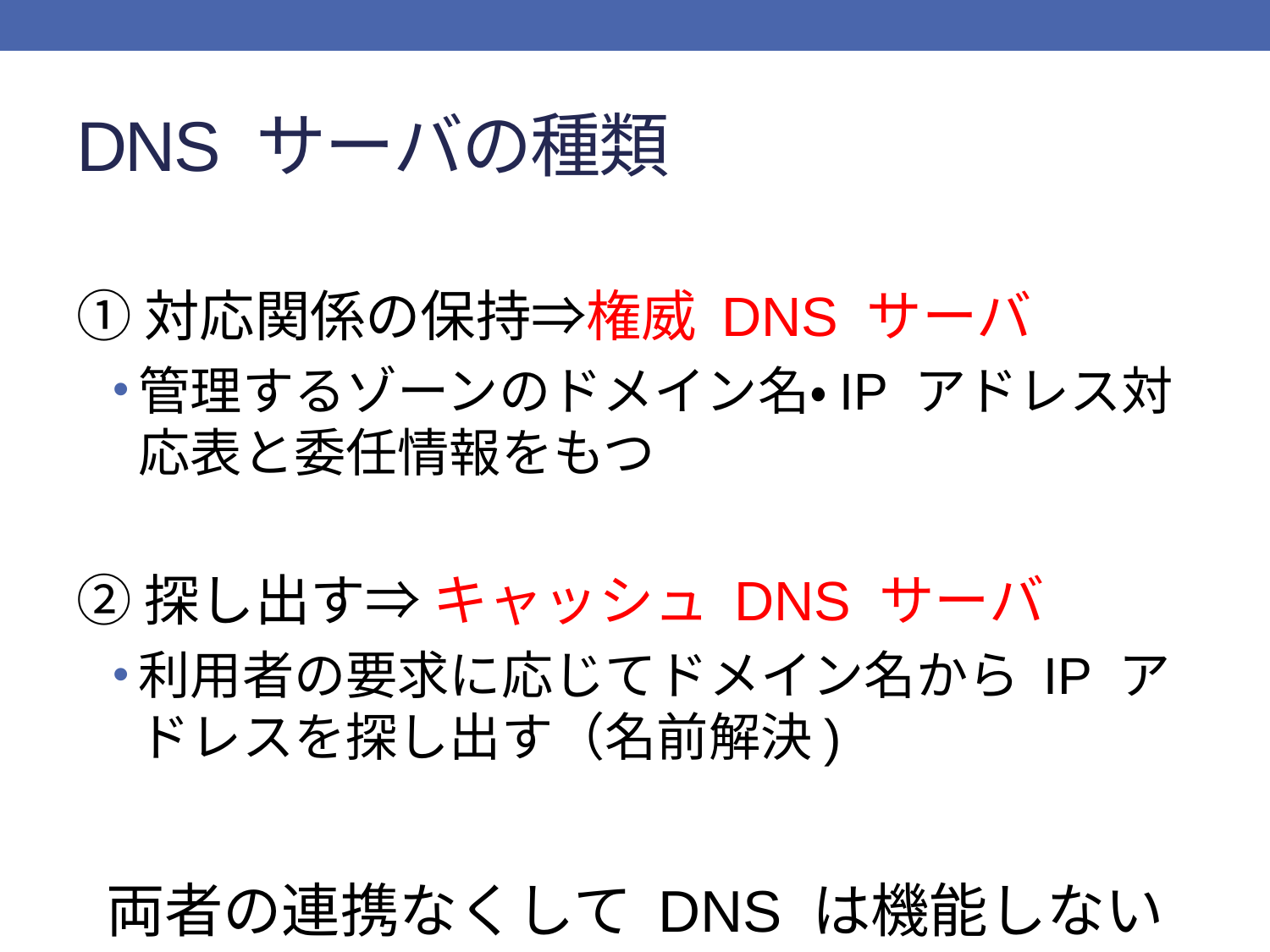

# DNS サーバの種類
①対応関係の保持⇒権威 DNS サーバ
管理するゾーンのドメイン名・IP アドレス対応表と委任情報をもつ

②探し出す⇒ キャッシュ DNS サーバ
利用者の要求に応じてドメイン名から IP アドレスを探し出す（名前解決)

両者の連携なくして DNS は機能しない